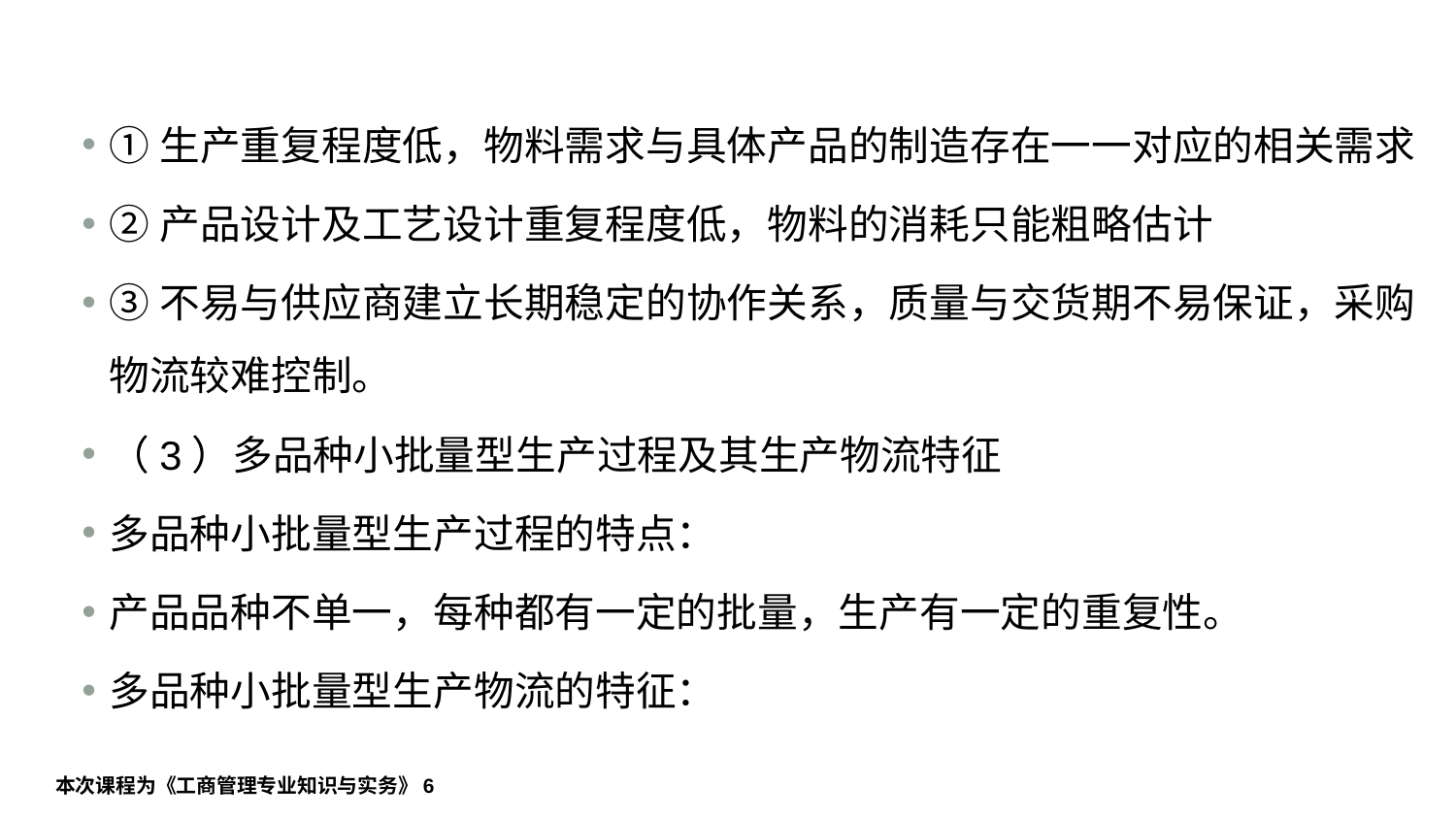

#
①生产重复程度低，物料需求与具体产品的制造存在一一对应的相关需求
②产品设计及工艺设计重复程度低，物料的消耗只能粗略估计
③不易与供应商建立长期稳定的协作关系，质量与交货期不易保证，采购物流较难控制。
（3）多品种小批量型生产过程及其生产物流特征
多品种小批量型生产过程的特点：
产品品种不单一，每种都有一定的批量，生产有一定的重复性。
多品种小批量型生产物流的特征：